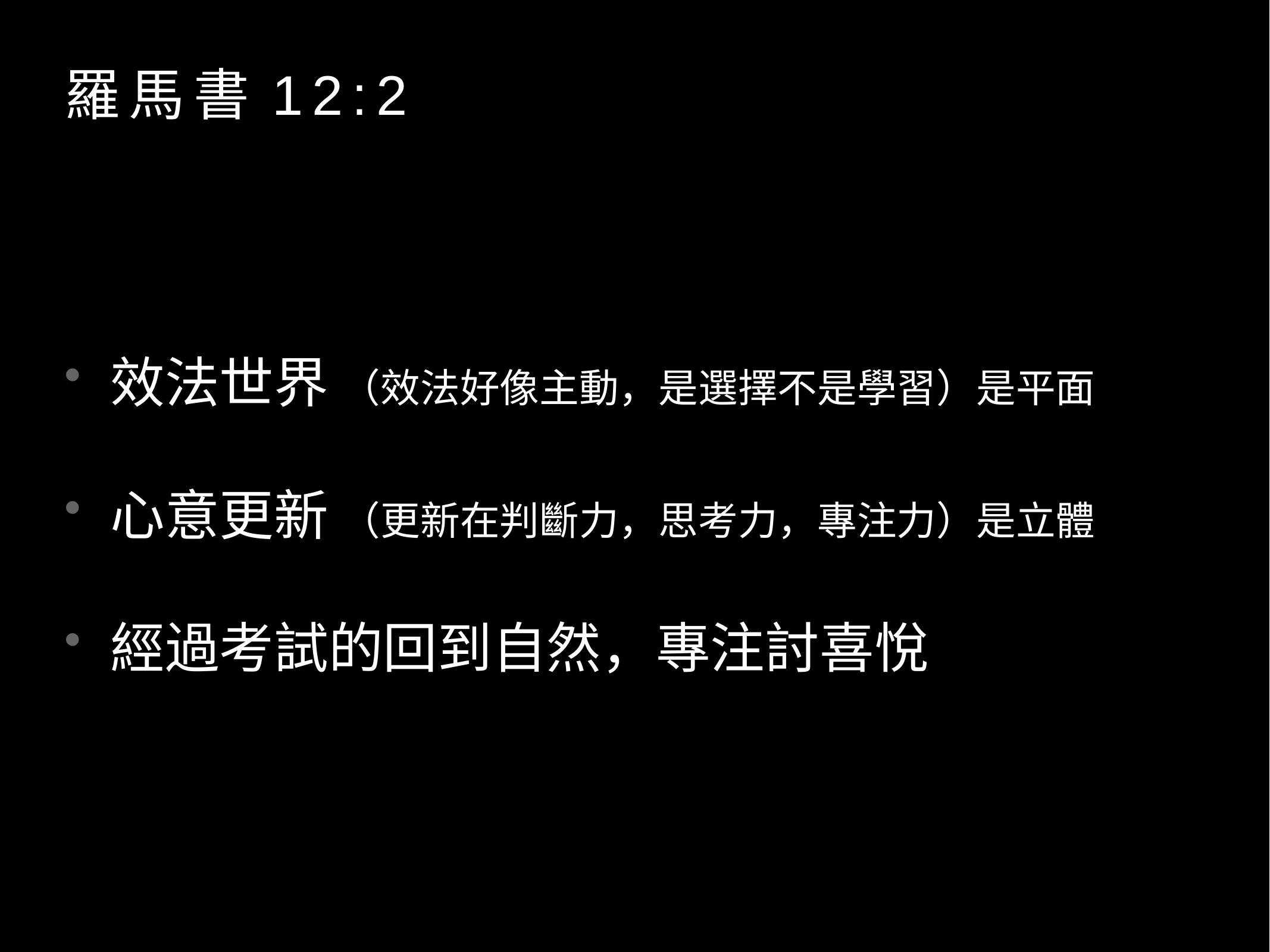

# 羅馬書12:2
效法世界 （效法好像主動，是選擇不是學習）是平面
心意更新 （更新在判斷力，思考力，專注力）是立體
經過考試的回到自然，專注討喜悅